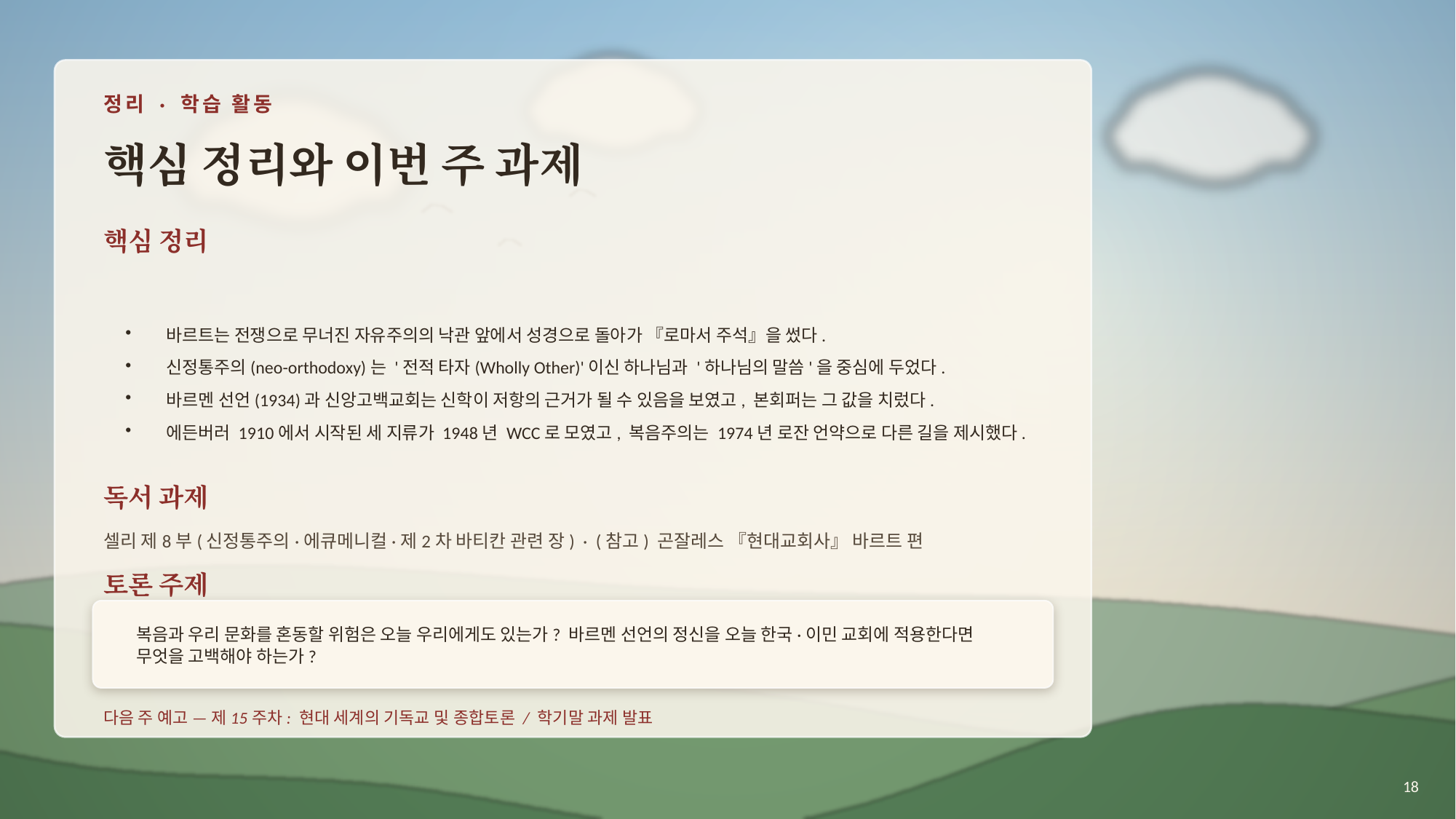

정리 · 학습 활동
핵심 정리와 이번 주 과제
핵심 정리
바르트는 전쟁으로 무너진 자유주의의 낙관 앞에서 성경으로 돌아가 『로마서 주석』을 썼다.
신정통주의(neo-orthodoxy)는 '전적 타자(Wholly Other)'이신 하나님과 '하나님의 말씀'을 중심에 두었다.
바르멘 선언(1934)과 신앙고백교회는 신학이 저항의 근거가 될 수 있음을 보였고, 본회퍼는 그 값을 치렀다.
에든버러 1910에서 시작된 세 지류가 1948년 WCC로 모였고, 복음주의는 1974년 로잔 언약으로 다른 길을 제시했다.
독서 과제
셀리 제8부(신정통주의·에큐메니컬·제2차 바티칸 관련 장)  ·  (참고) 곤잘레스 『현대교회사』 바르트 편
토론 주제

복음과 우리 문화를 혼동할 위험은 오늘 우리에게도 있는가? 바르멘 선언의 정신을 오늘 한국·이민 교회에 적용한다면 무엇을 고백해야 하는가?
다음 주 예고 — 제15주차: 현대 세계의 기독교 및 종합토론 / 학기말 과제 발표
18